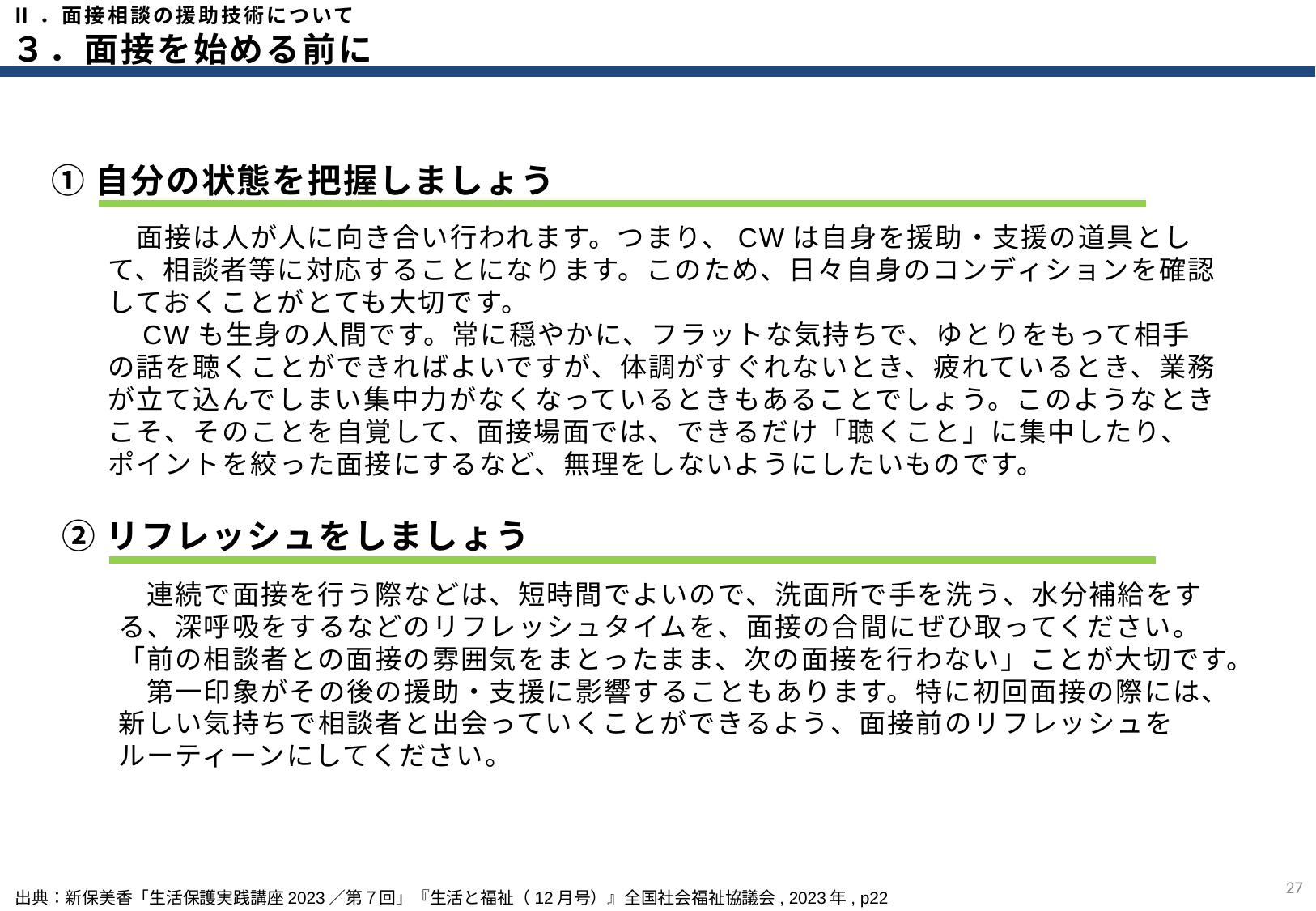

Ⅱ．面接相談の援助技術について
３．面接を始める前に
①自分の状態を把握しましょう
　面接は人が人に向き合い行われます。つまり、CWは自身を援助・支援の道具として、相談者等に対応することになります。このため、日々自身のコンディションを確認しておくことがとても大切です。
　CWも生身の人間です。常に穏やかに、フラットな気持ちで、ゆとりをもって相手の話を聴くことができればよいですが、体調がすぐれないとき、疲れているとき、業務が立て込んでしまい集中力がなくなっているときもあることでしょう。このようなときこそ、そのことを自覚して、面接場面では、できるだけ「聴くこと」に集中したり、ポイントを絞った面接にするなど、無理をしないようにしたいものです。
②リフレッシュをしましょう
　連続で面接を行う際などは、短時間でよいので、洗面所で手を洗う、水分補給をする、深呼吸をするなどのリフレッシュタイムを、面接の合間にぜひ取ってください。「前の相談者との面接の雰囲気をまとったまま、次の面接を行わない」ことが大切です。
　第一印象がその後の援助・支援に影響することもあります。特に初回面接の際には、新しい気持ちで相談者と出会っていくことができるよう、面接前のリフレッシュをルーティーンにしてください。
27
出典：新保美香「生活保護実践講座2023／第７回」『生活と福祉（12月号）』全国社会福祉協議会, 2023年, p22